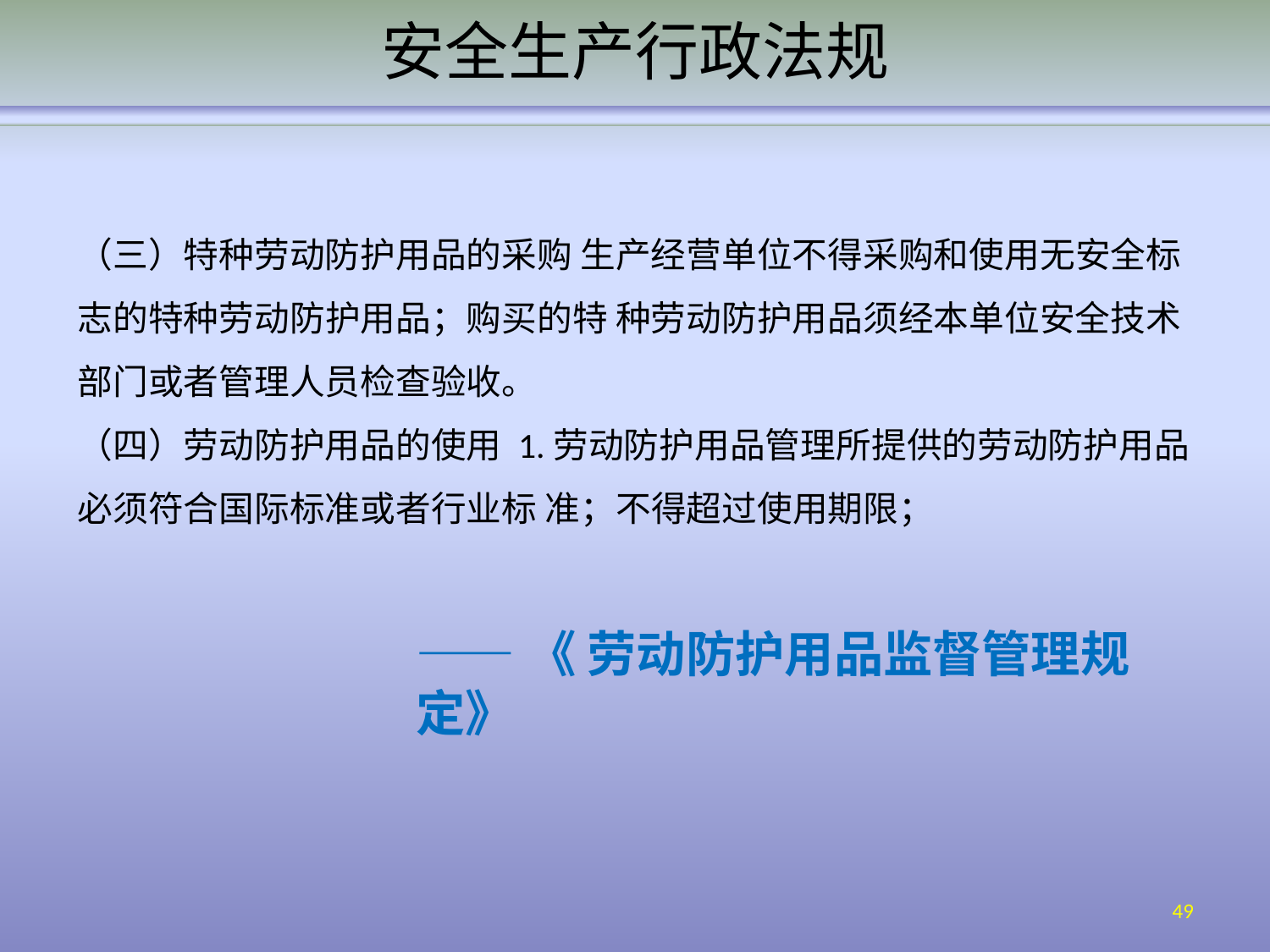

# 安全生产行政法规
（三）特种劳动防护用品的采购 生产经营单位不得采购和使用无安全标志的特种劳动防护用品；购买的特 种劳动防护用品须经本单位安全技术部门或者管理人员检查验收。
（四）劳动防护用品的使用 1.劳动防护用品管理所提供的劳动防护用品必须符合国际标准或者行业标 准；不得超过使用期限；

——《 劳动防护用品监督管理规定》
49